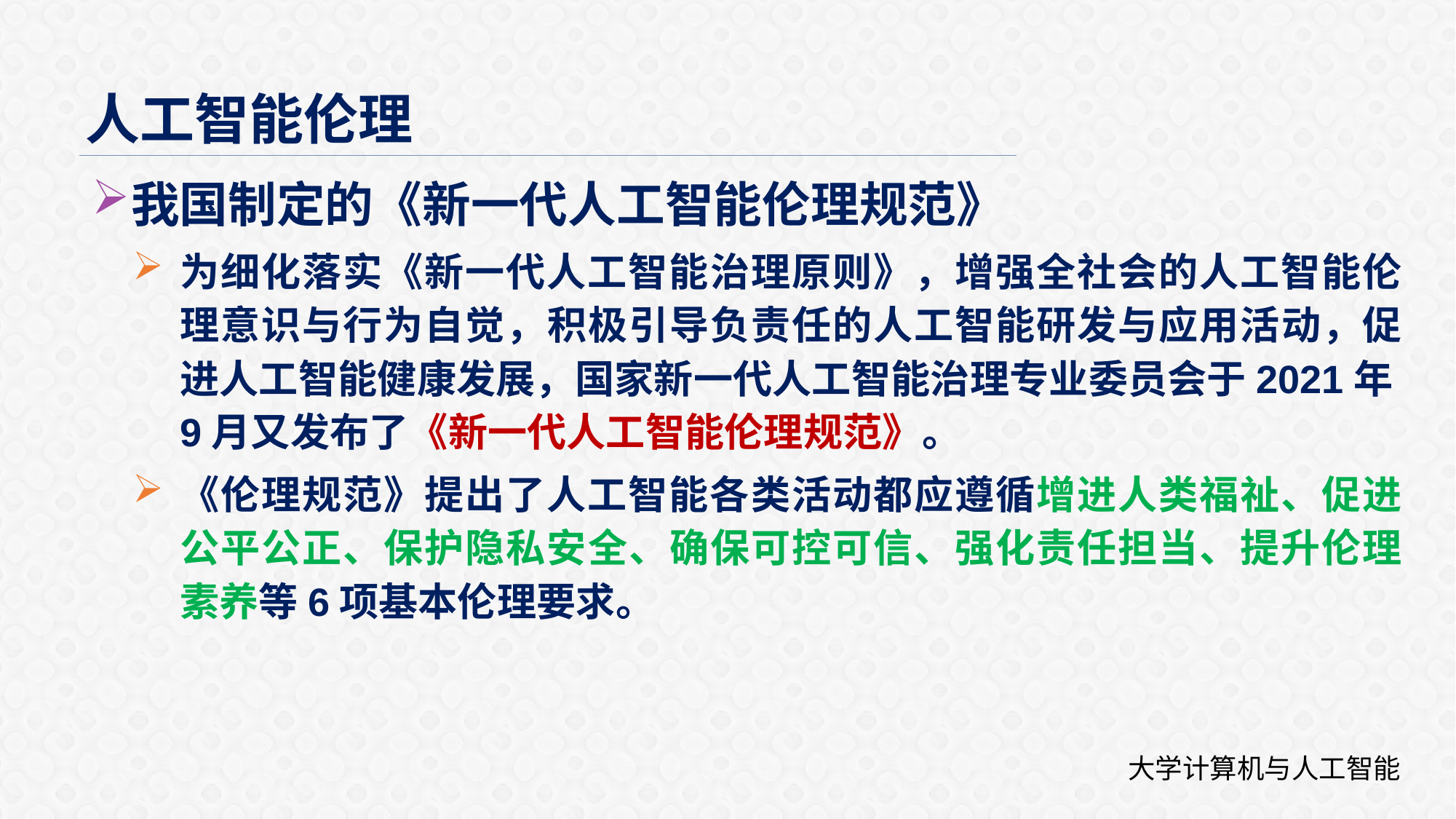

人工智能伦理
我国制定的《新一代人工智能伦理规范》
为细化落实《新一代人工智能治理原则》，增强全社会的人工智能伦理意识与行为自觉，积极引导负责任的人工智能研发与应用活动，促进人工智能健康发展，国家新一代人工智能治理专业委员会于2021年9月又发布了《新一代人工智能伦理规范》。
《伦理规范》提出了人工智能各类活动都应遵循增进人类福祉、促进公平公正、保护隐私安全、确保可控可信、强化责任担当、提升伦理素养等6项基本伦理要求。